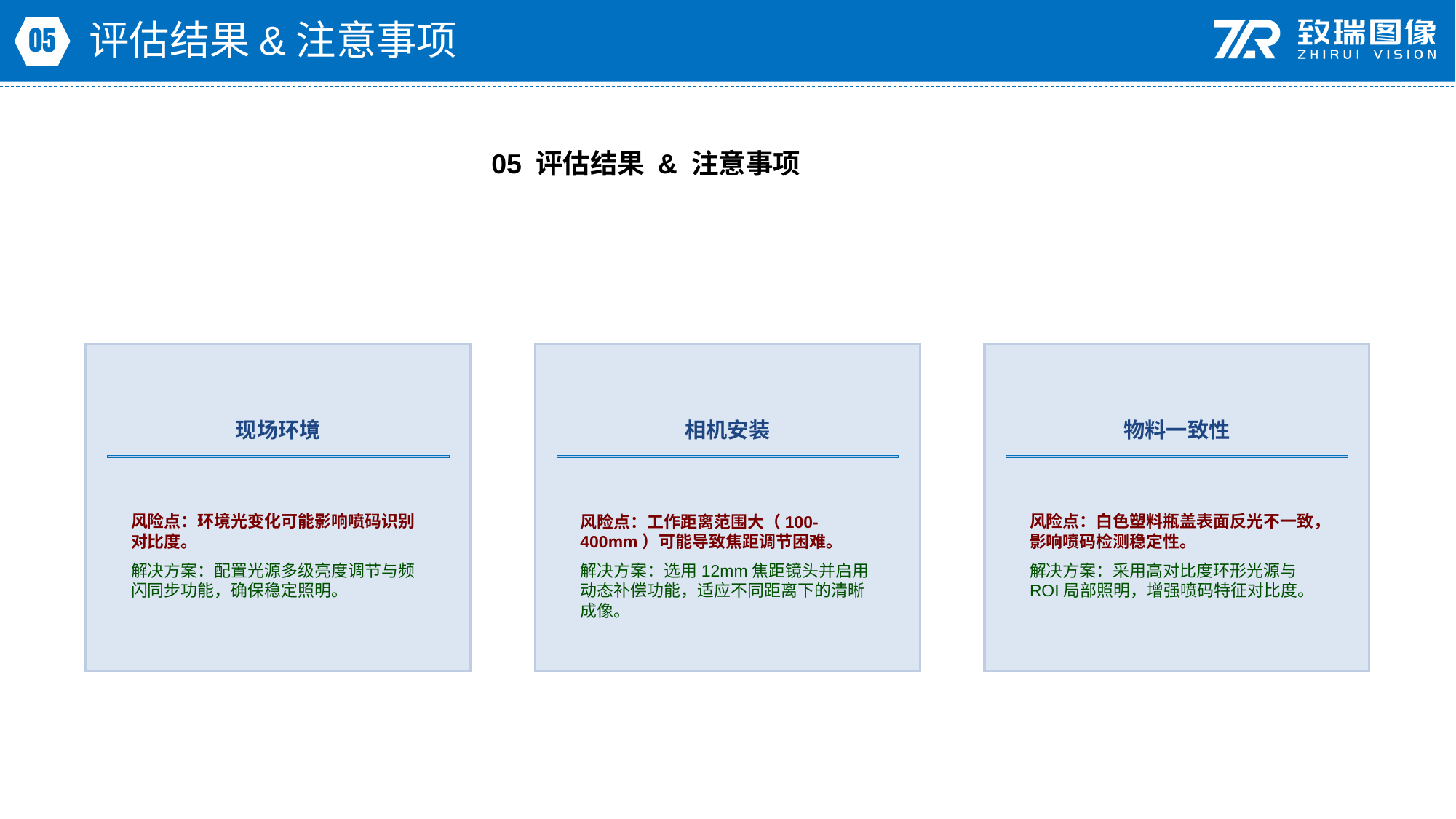

评估结果&注意事项
05

05 评估结果 & 注意事项

现场环境

相机安装

物料一致性

风险点：环境光变化可能影响喷码识别对比度。
解决方案：配置光源多级亮度调节与频闪同步功能，确保稳定照明。

风险点：工作距离范围大（100-400mm）可能导致焦距调节困难。
解决方案：选用12mm焦距镜头并启用动态补偿功能，适应不同距离下的清晰成像。

风险点：白色塑料瓶盖表面反光不一致，影响喷码检测稳定性。
解决方案：采用高对比度环形光源与ROI局部照明，增强喷码特征对比度。